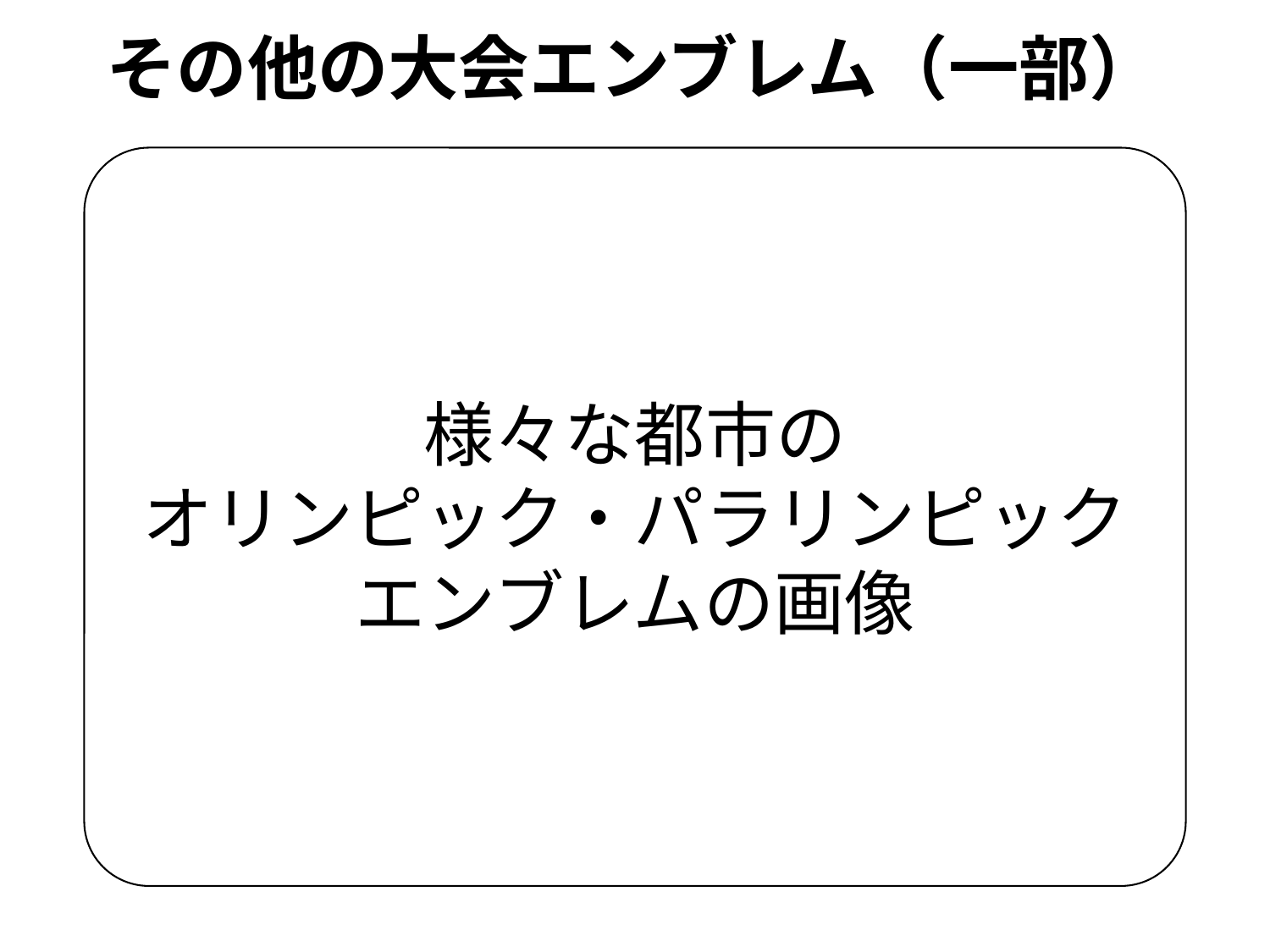

その他の大会エンブレム（一部）
様々な都市の
オリンピック・パラリンピック
エンブレムの画像